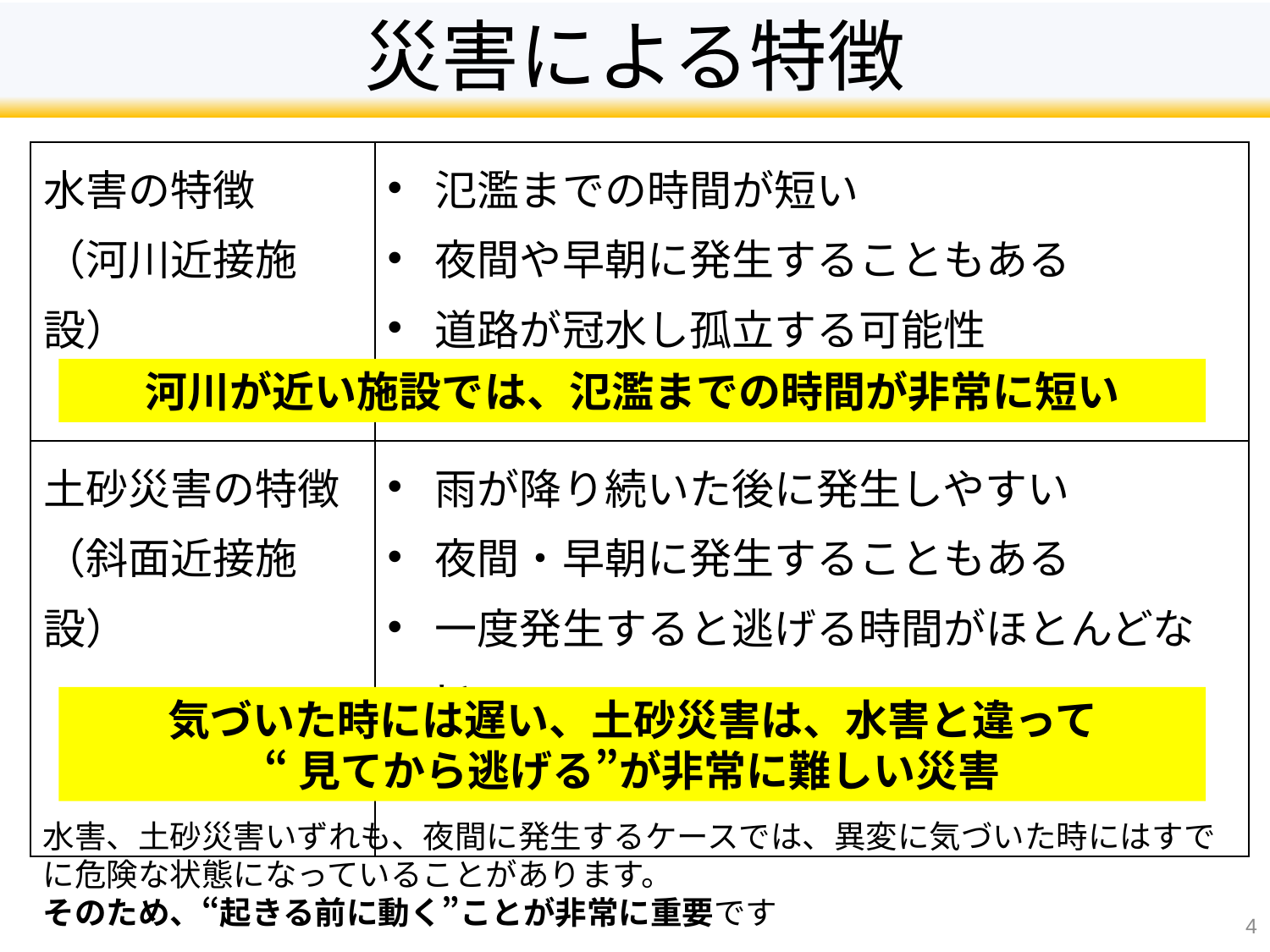

# 災害による特徴
| 水害の特徴 （河川近接施設） | 氾濫までの時間が短い 夜間や早朝に発生することもある 道路が冠水し孤立する可能性 |
| --- | --- |
| 土砂災害の特徴（斜面近接施設） | 雨が降り続いた後に発生しやすい 夜間・早朝に発生することもある 一度発生すると逃げる時間がほとんどない 建物の裏側・山側から被害を受ける |
河川が近い施設では、氾濫までの時間が非常に短い
気づいた時には遅い、土砂災害は、水害と違って
“見てから逃げる”が非常に難しい災害
水害、土砂災害いずれも、夜間に発生するケースでは、異変に気づいた時にはすでに危険な状態になっていることがあります。
そのため、“起きる前に動く”ことが非常に重要です
4